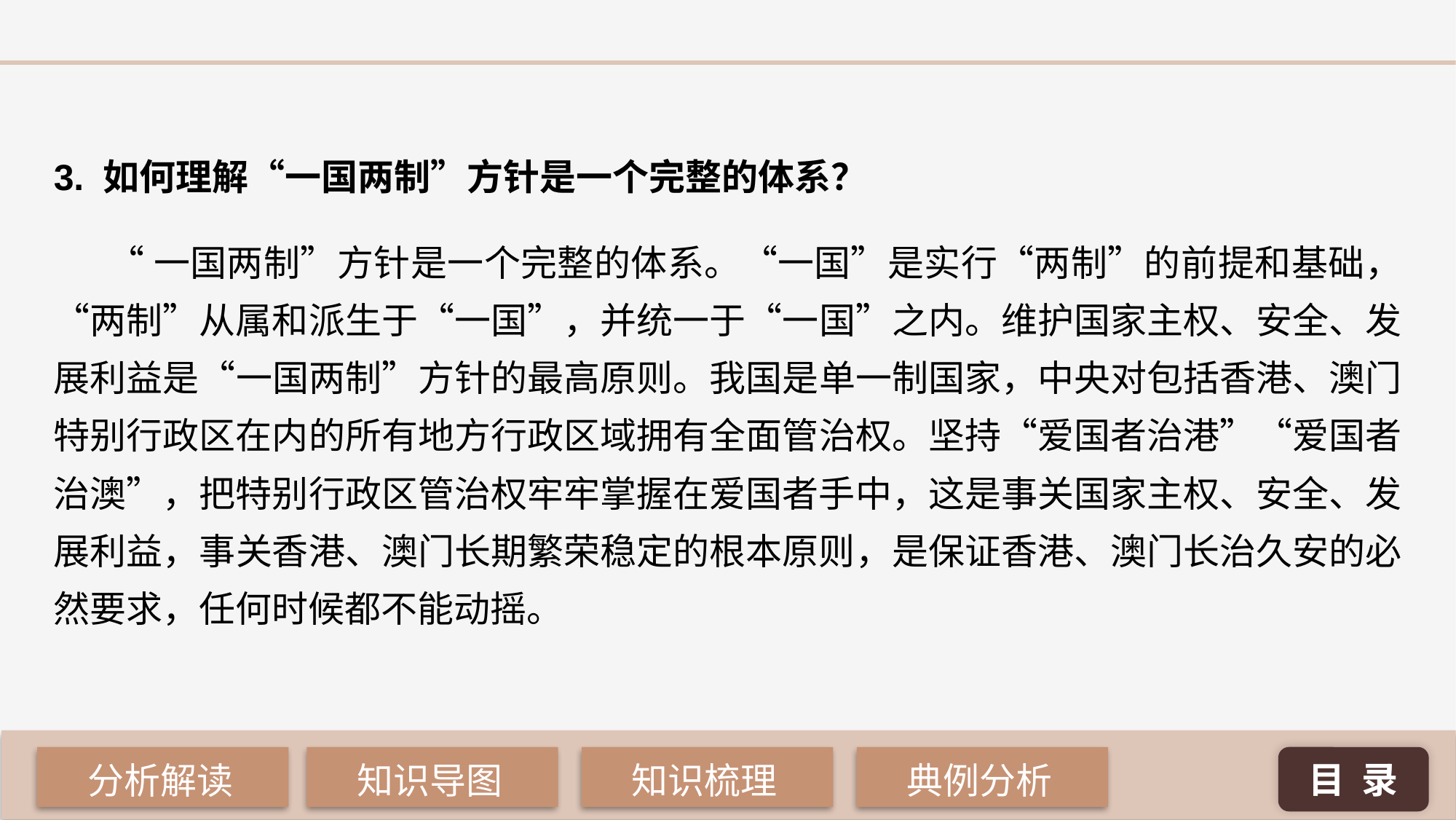

3. 如何理解“一国两制”方针是一个完整的体系？
“一国两制”方针是一个完整的体系。“一国”是实行“两制”的前提和基础，“两制”从属和派生于“一国”，并统一于“一国”之内。维护国家主权、安全、发展利益是“一国两制”方针的最高原则。我国是单一制国家，中央对包括香港、澳门特别行政区在内的所有地方行政区域拥有全面管治权。坚持“爱国者治港”“爱国者治澳”，把特别行政区管治权牢牢掌握在爱国者手中，这是事关国家主权、安全、发展利益，事关香港、澳门长期繁荣稳定的根本原则，是保证香港、澳门长治久安的必然要求，任何时候都不能动摇。